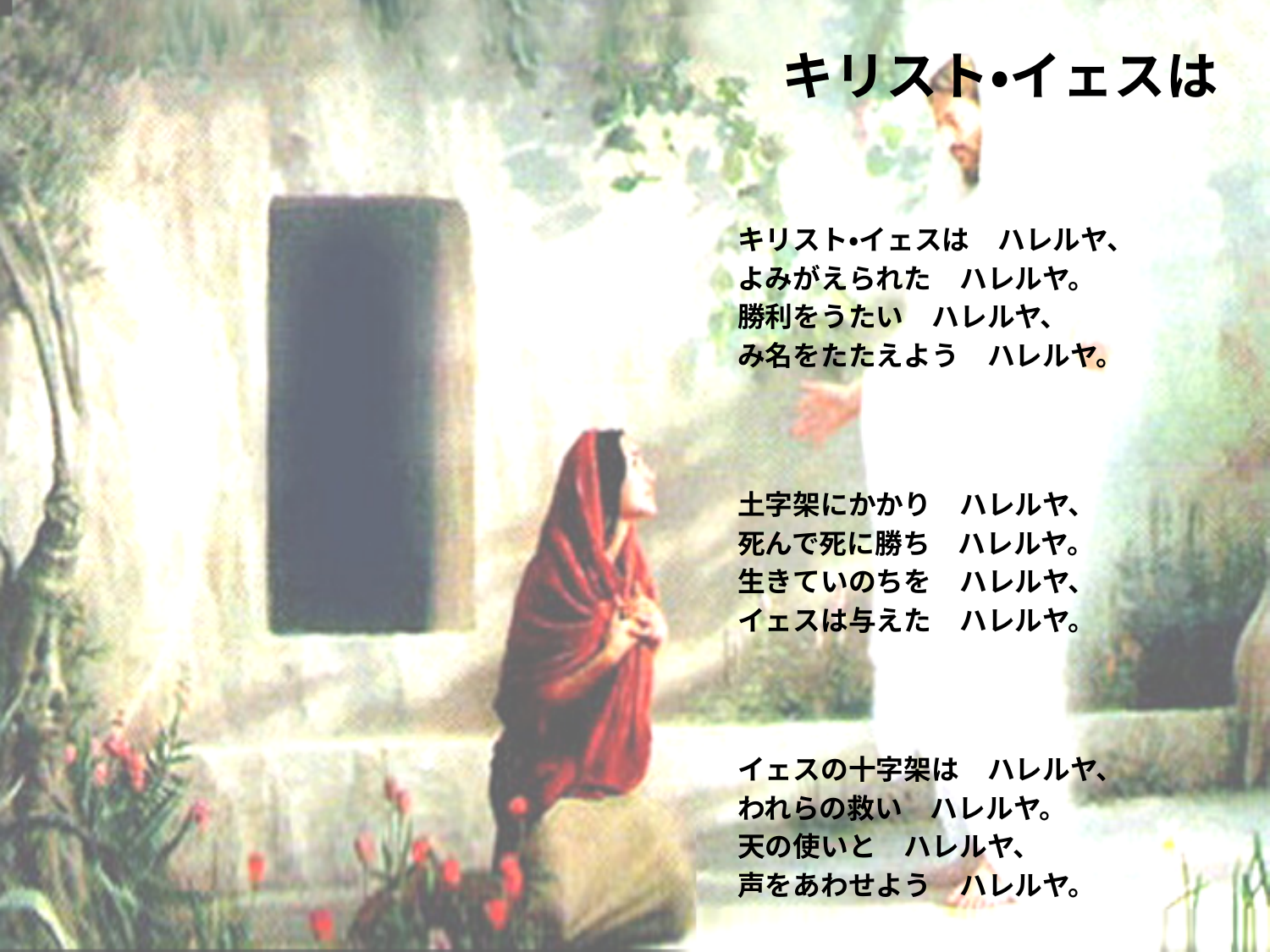

# キリスト・イェスは
キリスト・イェスは　ハレルヤ、
よみがえられた　ハレルヤ。
勝利をうたい　ハレルヤ、
み名をたたえよう　ハレルヤ。

土字架にかかり　ハレルヤ、
死んで死に勝ち　ハレルヤ。
生きていのちを　ハレルヤ、
イェスは与えた　ハレルヤ。

イェスの十字架は　ハレルヤ、
われらの救い　ハレルヤ。
天の使いと　ハレルヤ、
声をあわせよう　ハレルヤ。